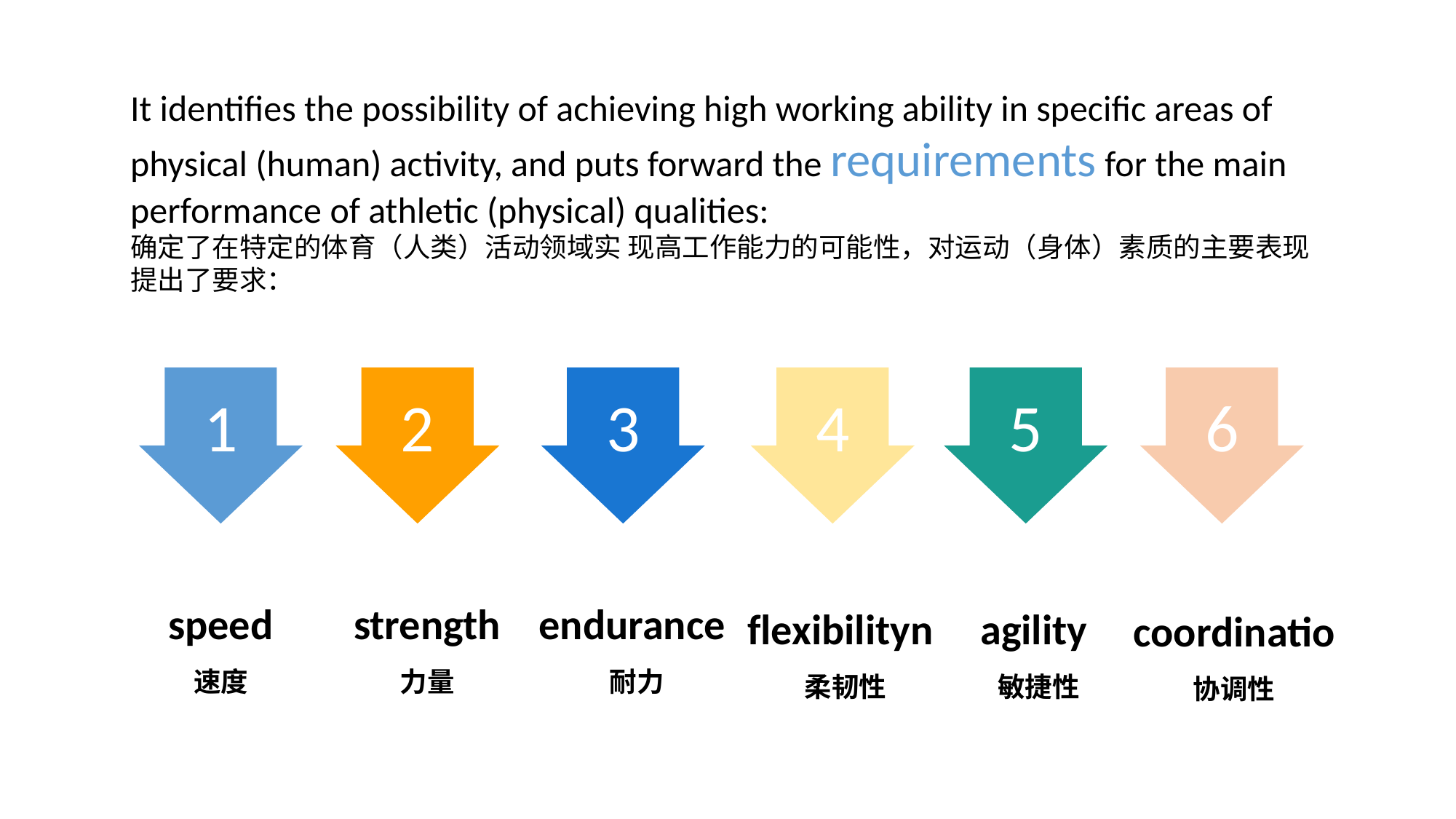

It identifies the possibility of achieving high working ability in specific areas of physical (human) activity, and puts forward the requirements for the main performance of athletic (physical) qualities:
确定了在特定的体育（人类）活动领域实 现高工作能力的可能性，对运动（身体）素质的主要表现提出了要求：
1
2
3
5
6
4
endurance
耐力
strength
力量
speed
速度
agility
敏捷性
flexibilityn柔韧性
coordinatio
协调性